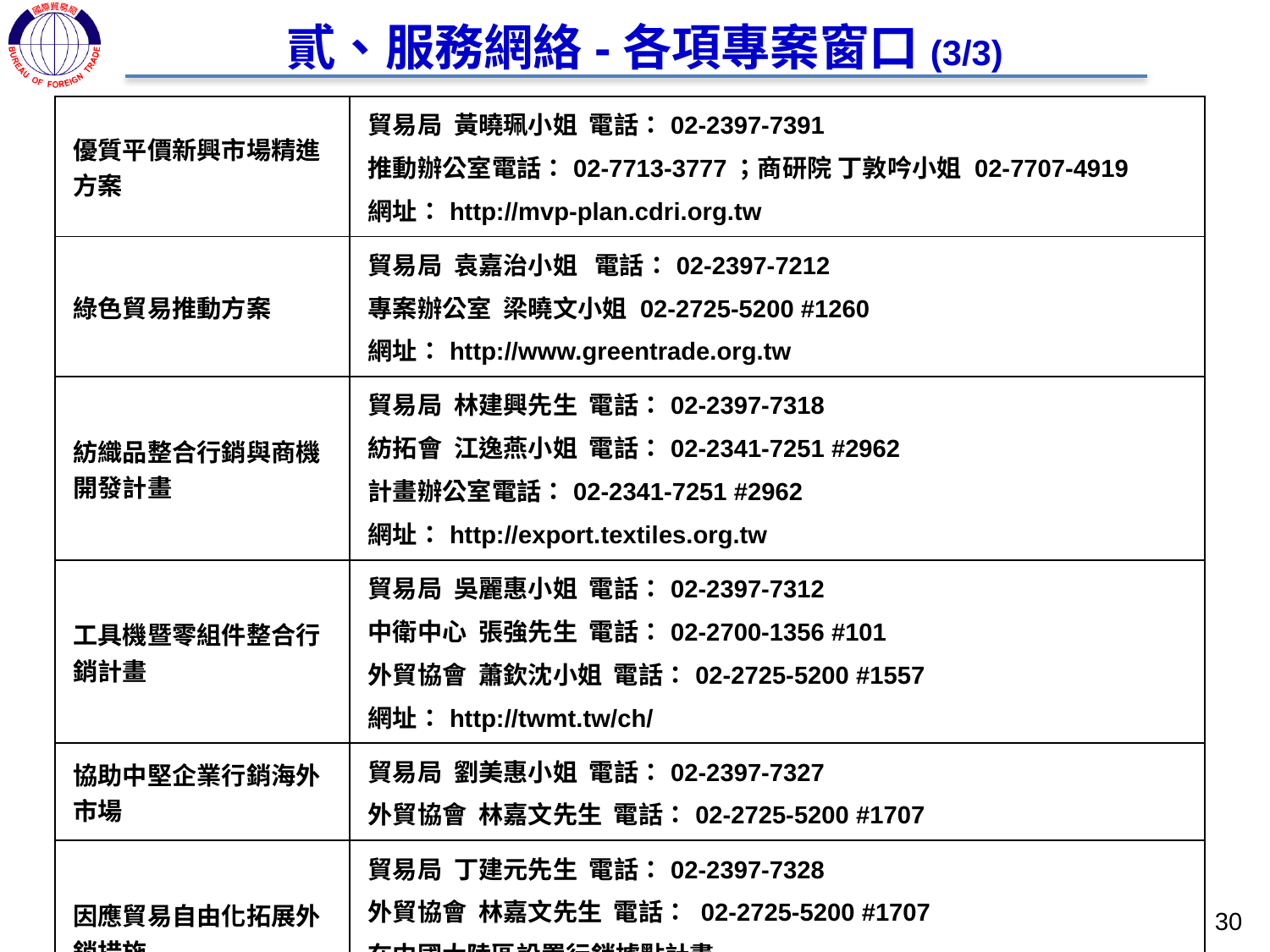

貳、服務網絡-各項專案窗口(3/3)
| 優質平價新興市場精進方案 | 貿易局 黃曉珮小姐 電話：02-2397-7391 推動辦公室電話：02-7713-3777；商研院 丁敦吟小姐 02-7707-4919 網址：http://mvp-plan.cdri.org.tw |
| --- | --- |
| 綠色貿易推動方案 | 貿易局 袁嘉治小姐 電話：02-2397-7212 專案辦公室 梁曉文小姐 02-2725-5200 #1260 網址：http://www.greentrade.org.tw |
| 紡織品整合行銷與商機開發計畫 | 貿易局 林建興先生 電話：02-2397-7318 　 紡拓會 江逸燕小姐 電話：02-2341-7251 #2962 計畫辦公室電話：02-2341-7251 #2962 網址：http://export.textiles.org.tw |
| 工具機暨零組件整合行銷計畫 | 貿易局 吳麗惠小姐 電話：02-2397-7312 　 中衛中心 張強先生 電話：02-2700-1356 #101 　 外貿協會 蕭欽沈小姐 電話：02-2725-5200 #1557 　 網址：http://twmt.tw/ch/ |
| 協助中堅企業行銷海外市場 | 貿易局 劉美惠小姐 電話：02-2397-7327 　 外貿協會 林嘉文先生 電話：02-2725-5200 #1707 |
| 因應貿易自由化拓展外銷措施 | 貿易局 丁建元先生 電話：02-2397-7328 　 外貿協會 林嘉文先生 電話： 02-2725-5200 #1707 在中國大陸區設置行銷據點計畫 台南企業股份有限公司 洪曉鈴小姐 電話：02-2391-6421 #193 |